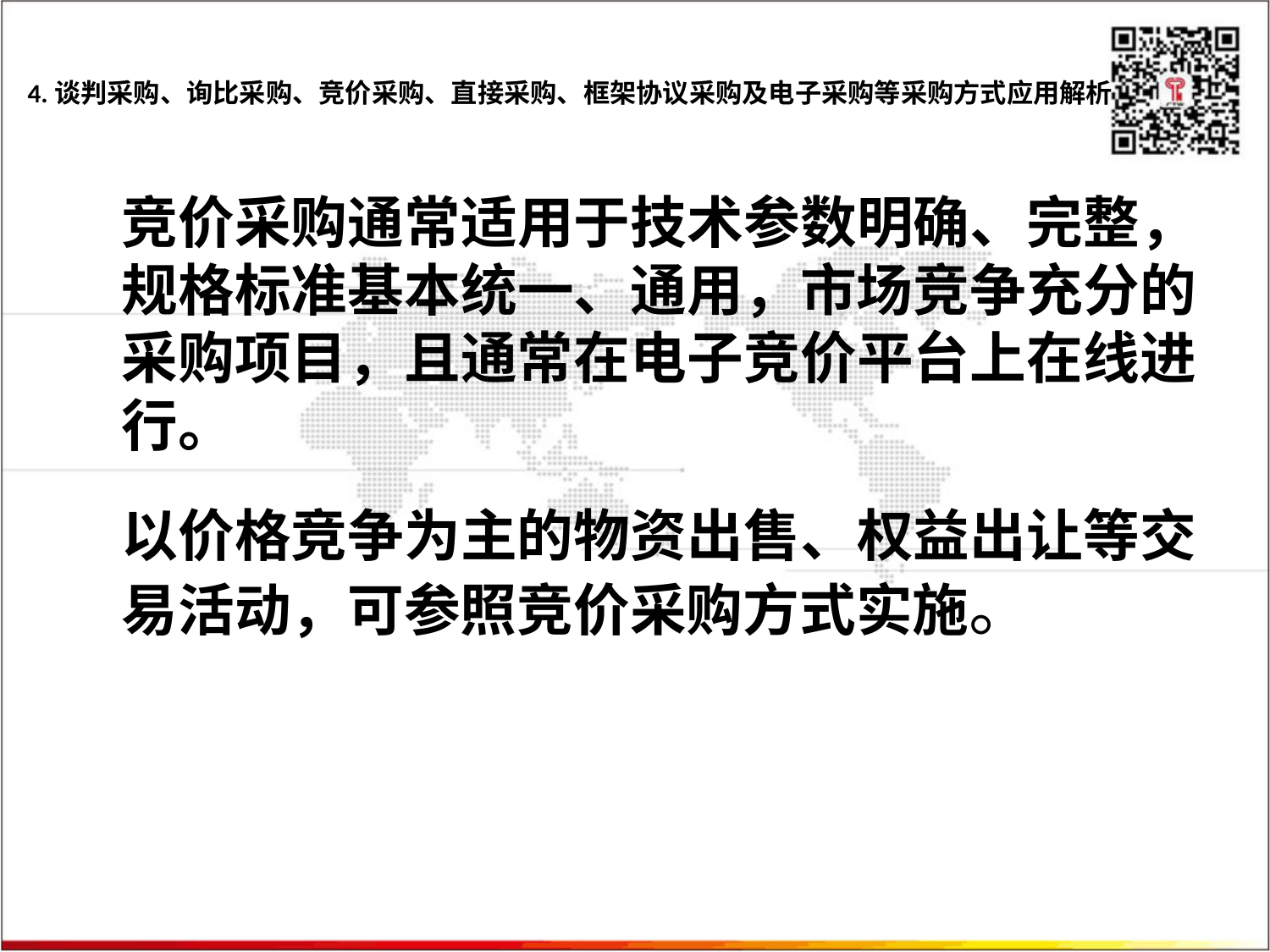

4.谈判采购、询比采购、竞价采购、直接采购、框架协议采购及电子采购等采购方式应用解析
竞价采购通常适用于技术参数明确、完整，规格标准基本统一、通用，市场竞争充分的采购项目，且通常在电子竞价平台上在线进行。
以价格竞争为主的物资出售、权益出让等交易活动，可参照竞价采购方式实施。